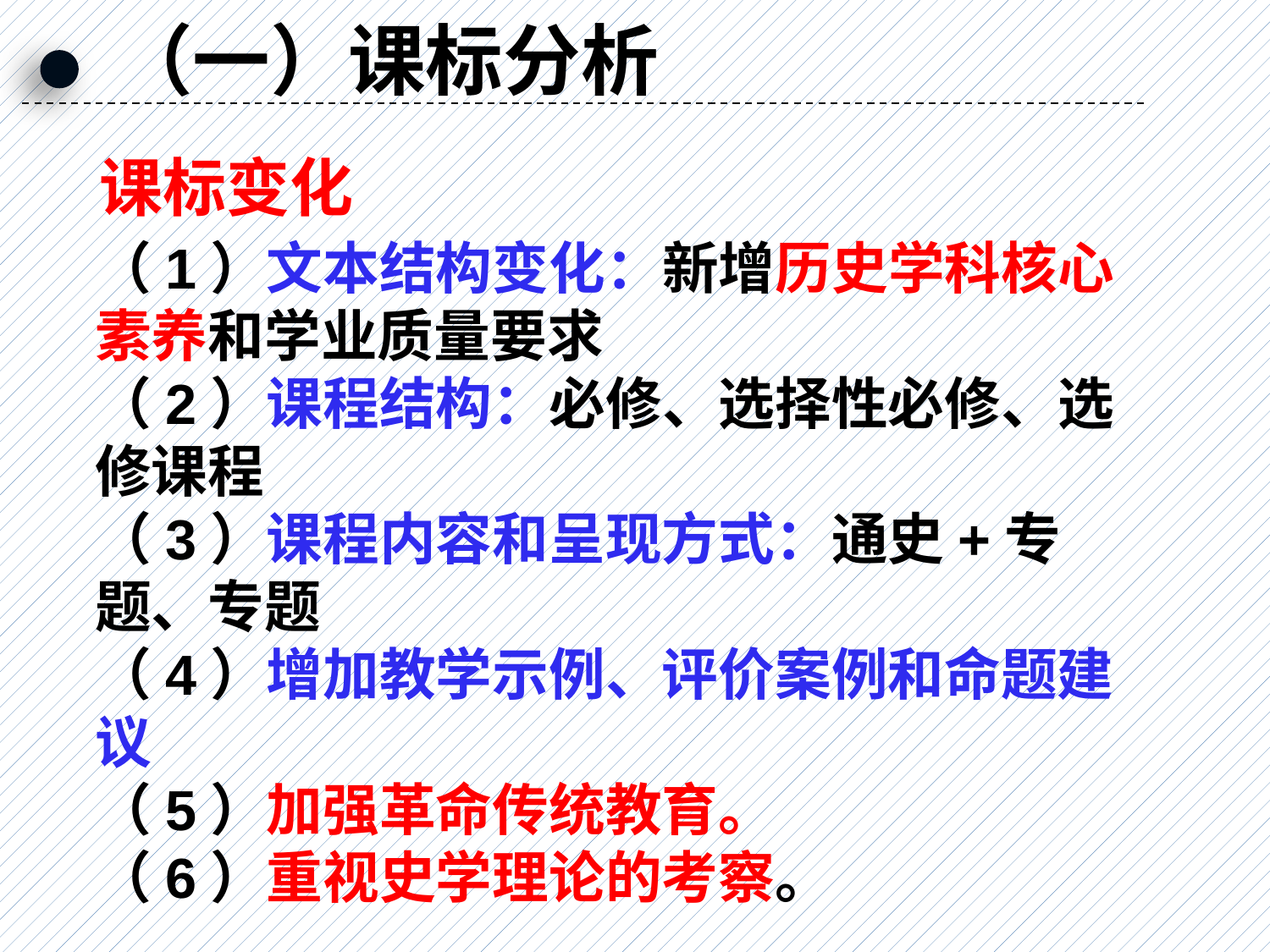

（一）课标分析

课标变化
（1）文本结构变化：新增历史学科核心素养和学业质量要求
（2）课程结构：必修、选择性必修、选修课程
（3）课程内容和呈现方式：通史+专题、专题
（4）增加教学示例、评价案例和命题建议
（5）加强革命传统教育。
（6）重视史学理论的考察。